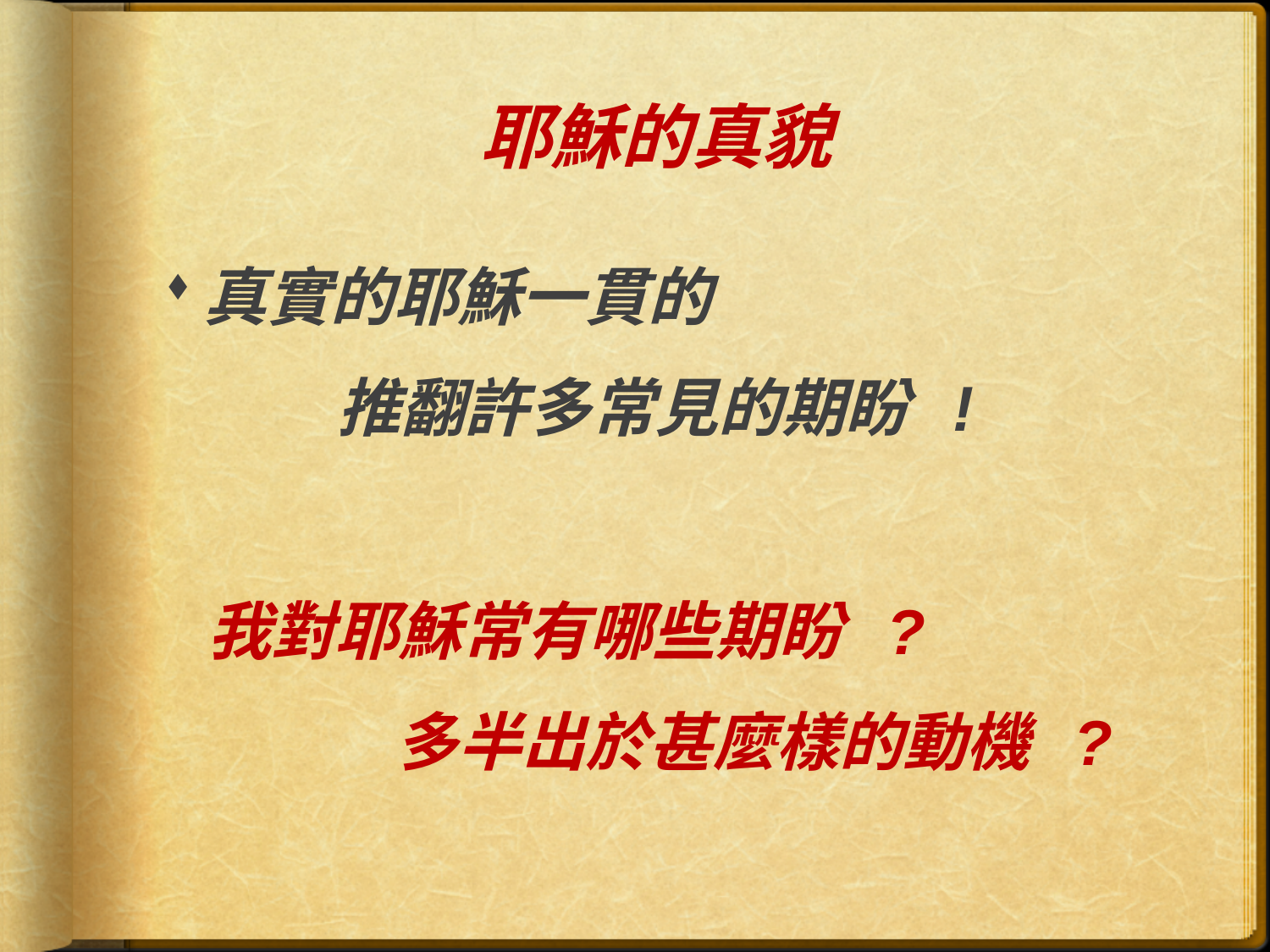

# 耶穌的真貌
真實的耶穌一貫的
           推翻許多常見的期盼  !

  我對耶穌常有哪些期盼  ?
               多半出於甚麼樣的動機  ?